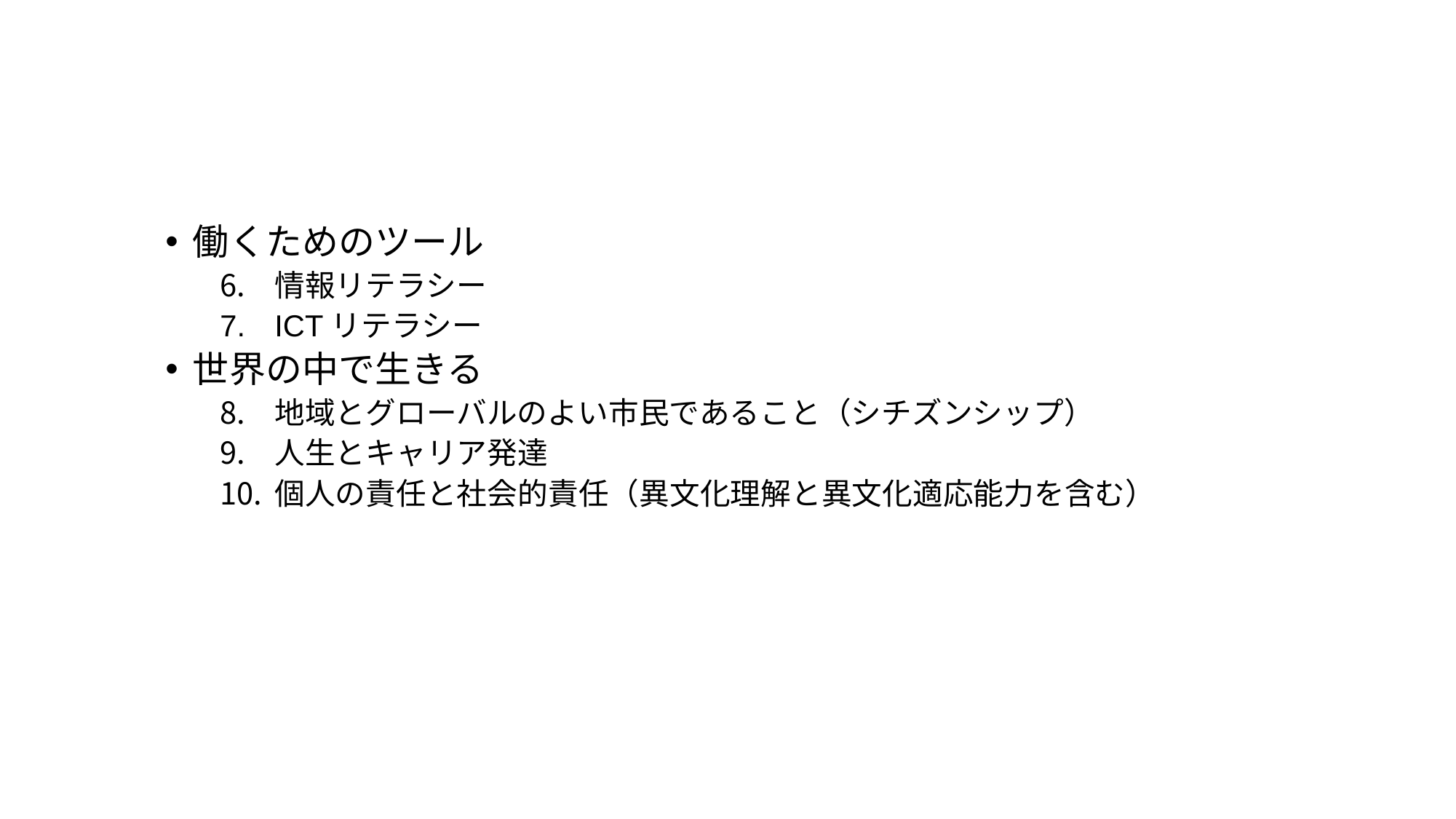

#
働くためのツール
情報リテラシー
ICTリテラシー
世界の中で生きる
地域とグローバルのよい市民であること（シチズンシップ）
人生とキャリア発達
個人の責任と社会的責任（異文化理解と異文化適応能力を含む）